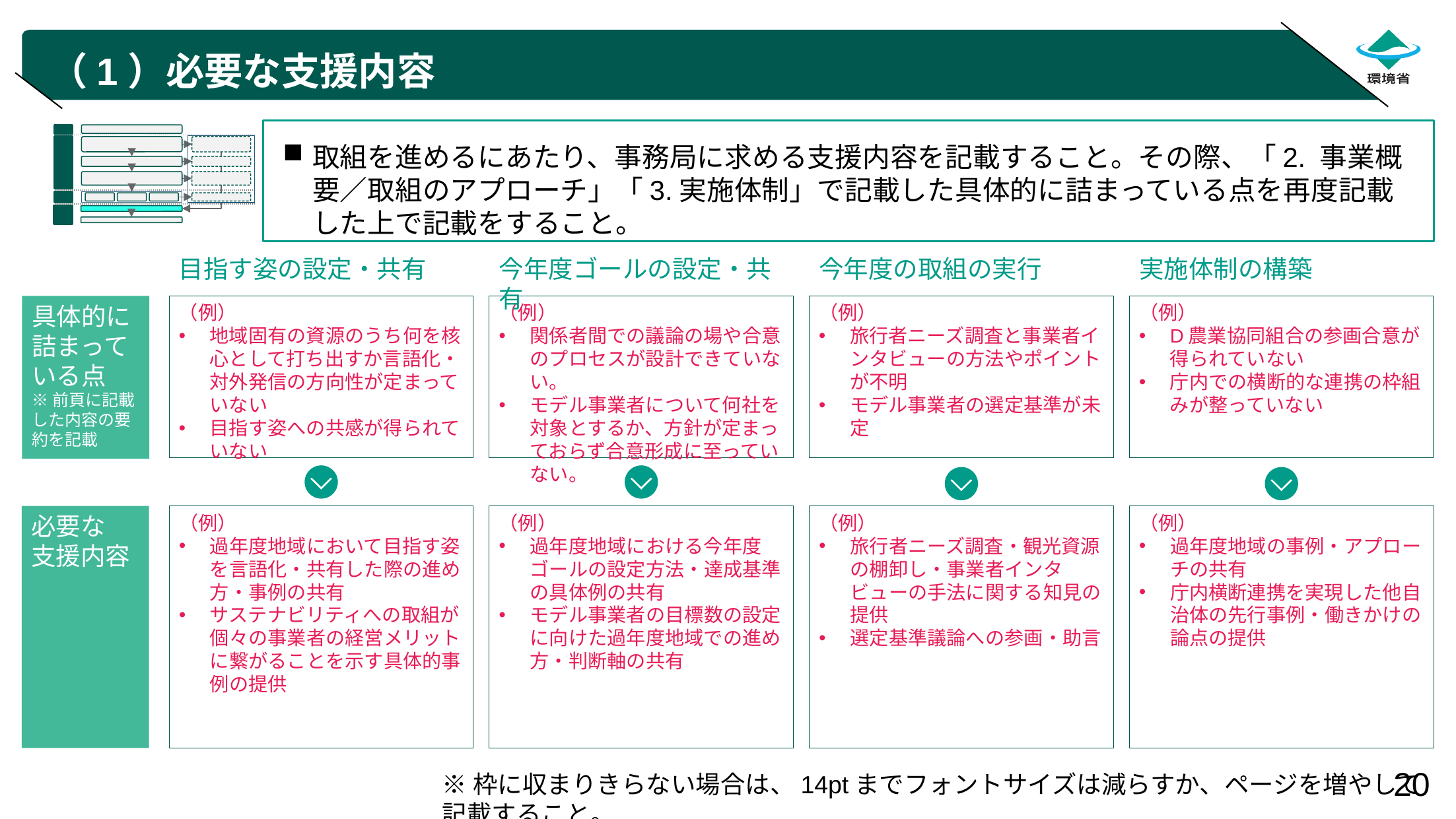

# （1）必要な支援内容
取組を進めるにあたり、事務局に求める支援内容を記載すること。その際、「2. 事業概要／取組のアプローチ」「3.実施体制」で記載した具体的に詰まっている点を再度記載した上で記載をすること。

目指す姿の設定・共有
今年度ゴールの設定・共有
今年度の取組の実行
実施体制の構築
（例）
地域固有の資源のうち何を核心として打ち出すか言語化・対外発信の方向性が定まっていない
目指す姿への共感が得られていない
（例）
関係者間での議論の場や合意のプロセスが設計できていない。
モデル事業者について何社を対象とするか、方針が定まっておらず合意形成に至っていない。
（例）
旅行者ニーズ調査と事業者インタビューの方法やポイントが不明
モデル事業者の選定基準が未定
（例）
D農業協同組合の参画合意が得られていない
庁内での横断的な連携の枠組みが整っていない
具体的に詰まっている点
※前頁に記載した内容の要約を記載

必要な
支援内容
（例）
過年度地域において目指す姿を言語化・共有した際の進め方・事例の共有
サステナビリティへの取組が個々の事業者の経営メリットに繋がることを示す具体的事例の提供
（例）
過年度地域における今年度ゴールの設定方法・達成基準の具体例の共有
モデル事業者の目標数の設定に向けた過年度地域での進め方・判断軸の共有
（例）
旅行者ニーズ調査・観光資源の棚卸し・事業者インタビューの手法に関する知見の提供
選定基準議論への参画・助言
（例）
過年度地域の事例・アプローチの共有
庁内横断連携を実現した他自治体の先行事例・働きかけの論点の提供
※枠に収まりきらない場合は、14ptまでフォントサイズは減らすか、ページを増やして記載すること。